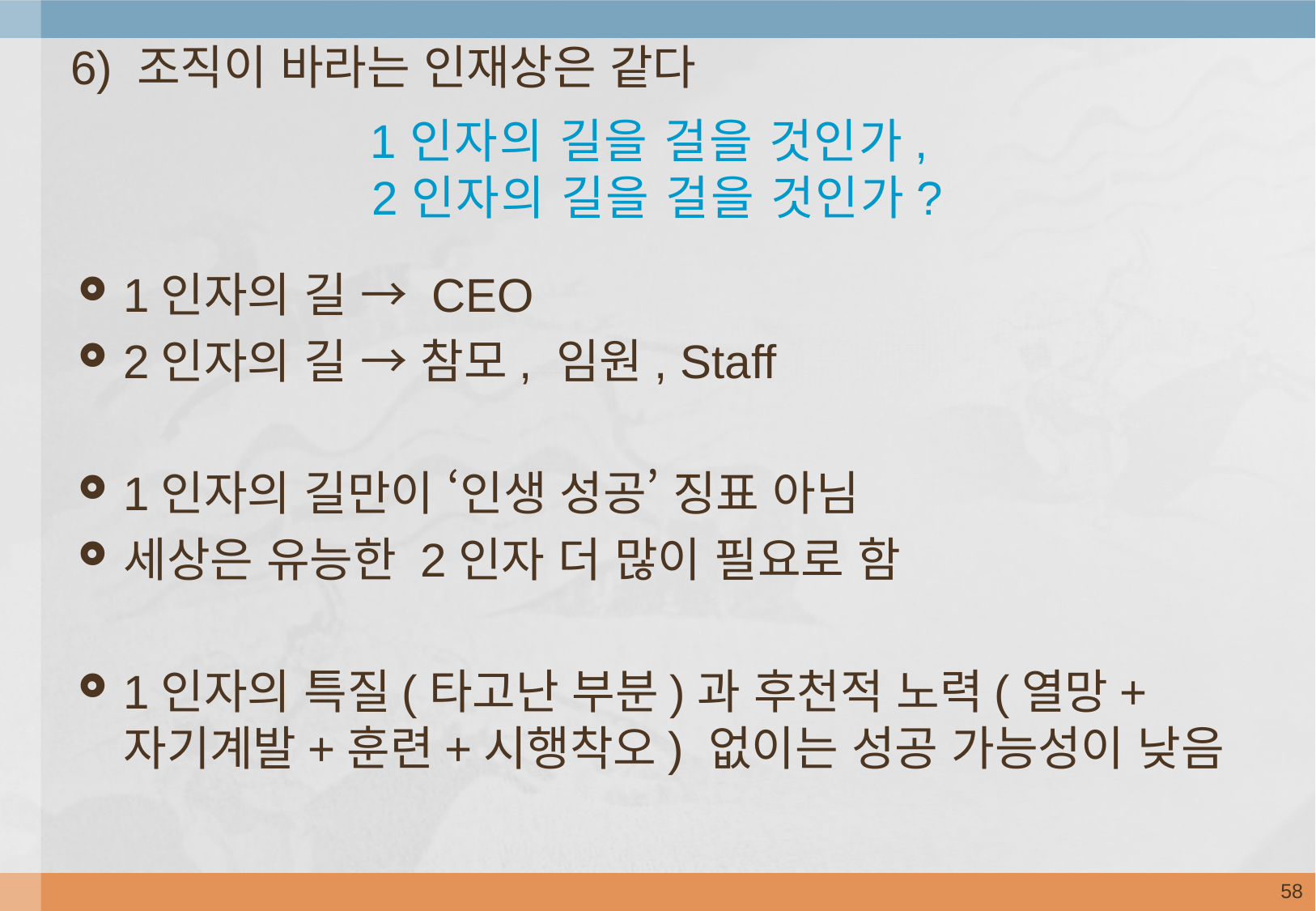

6) 조직이 바라는 인재상은 같다
# 1인자의 길을 걸을 것인가, 2인자의 길을 걸을 것인가?
1인자의 길 → CEO
2인자의 길 → 참모, 임원, Staff

1인자의 길만이 ‘인생 성공’ 징표 아님
세상은 유능한 2인자 더 많이 필요로 함

1인자의 특질(타고난 부분)과 후천적 노력(열망+자기계발+훈련+시행착오) 없이는 성공 가능성이 낮음
58